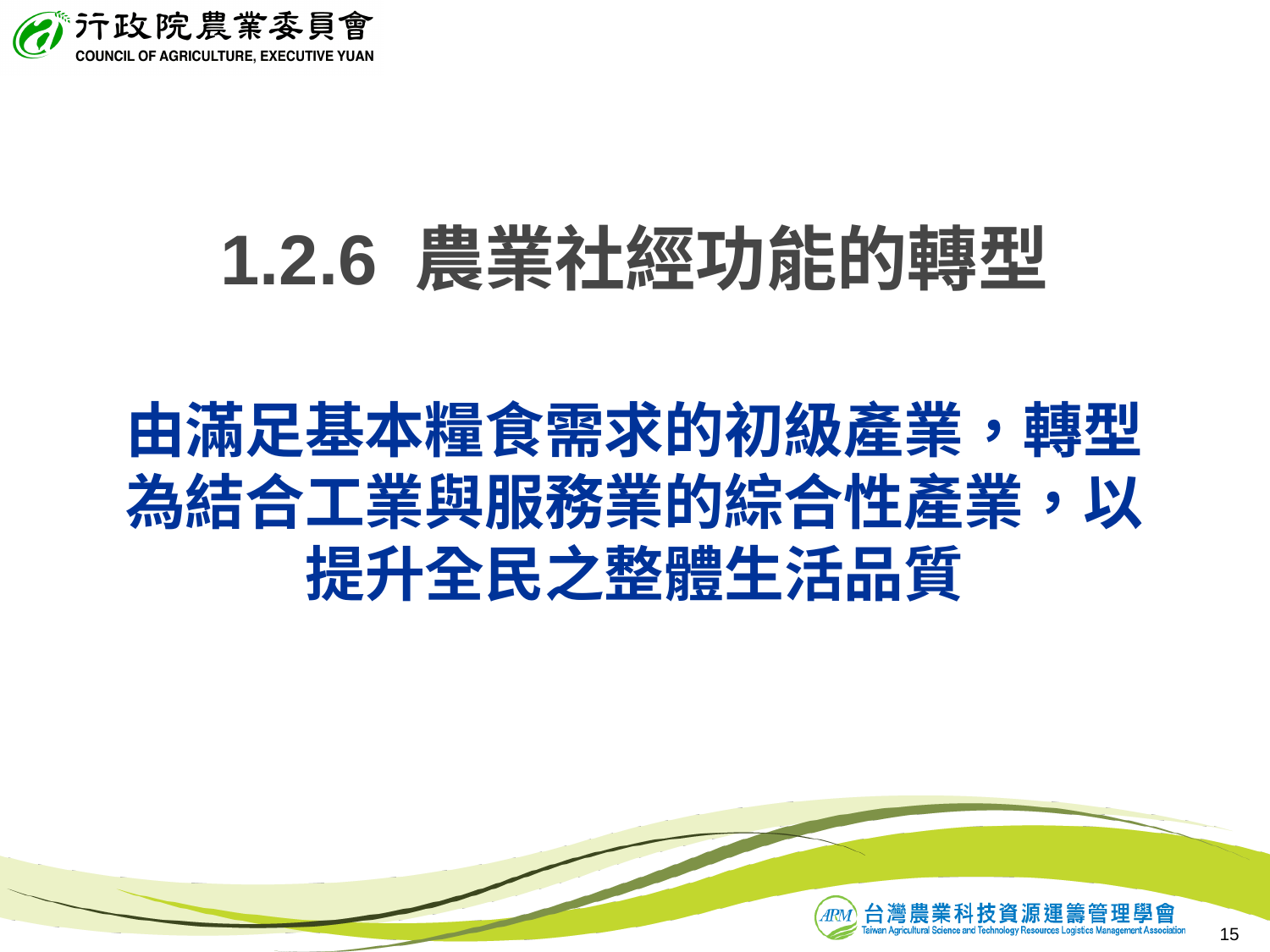

# 1.2.6 農業社經功能的轉型
由滿足基本糧食需求的初級產業，轉型為結合工業與服務業的綜合性產業，以提升全民之整體生活品質
15